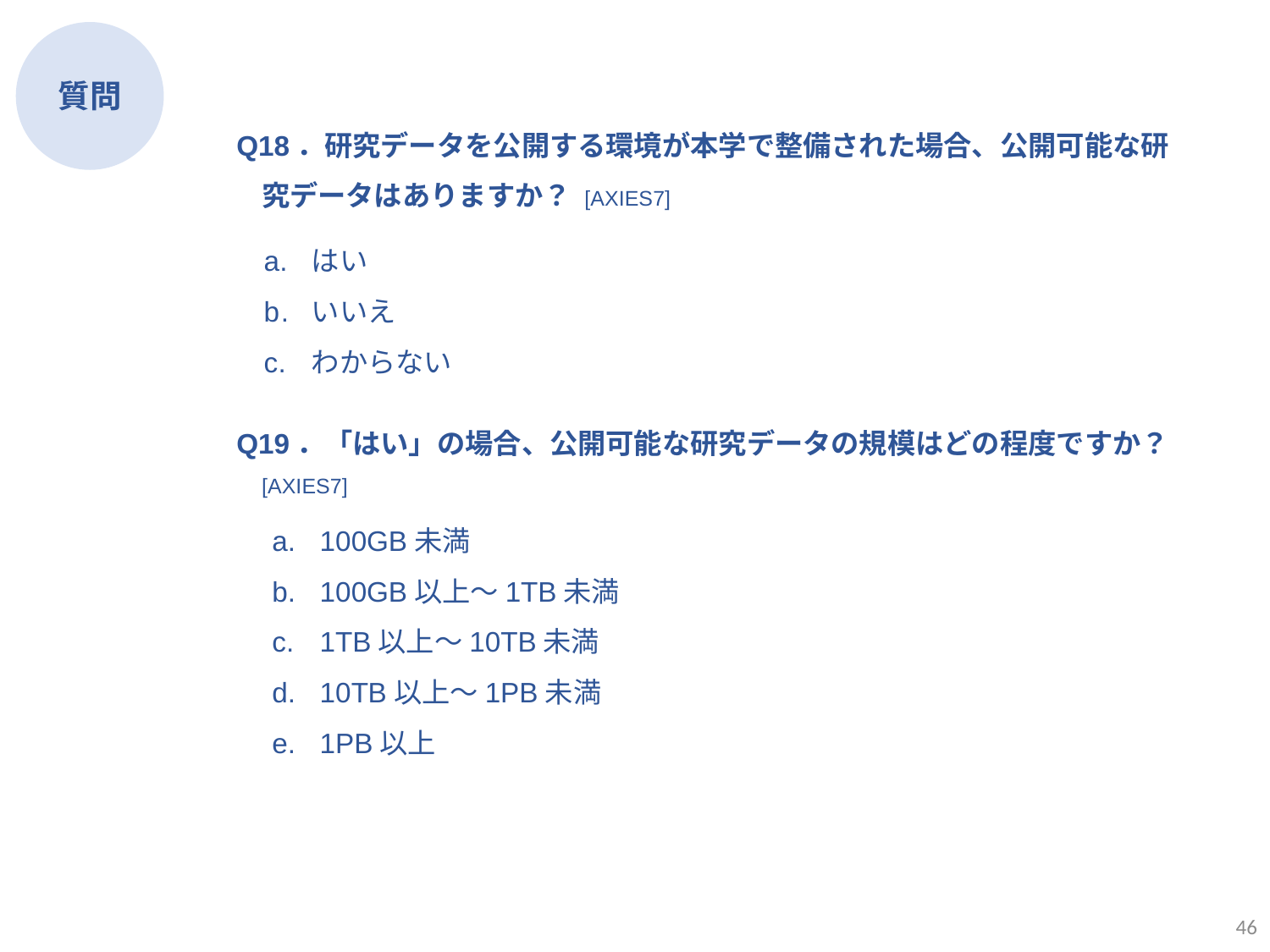

質問
Q18．研究データを公開する環境が本学で整備された場合、公開可能な研究データはありますか？ [AXIES7]
はい
いいえ
わからない
Q19．「はい」の場合、公開可能な研究データの規模はどの程度ですか？ [AXIES7]
100GB未満
100GB以上～1TB未満
1TB以上～10TB未満
10TB以上～1PB未満
1PB以上
46